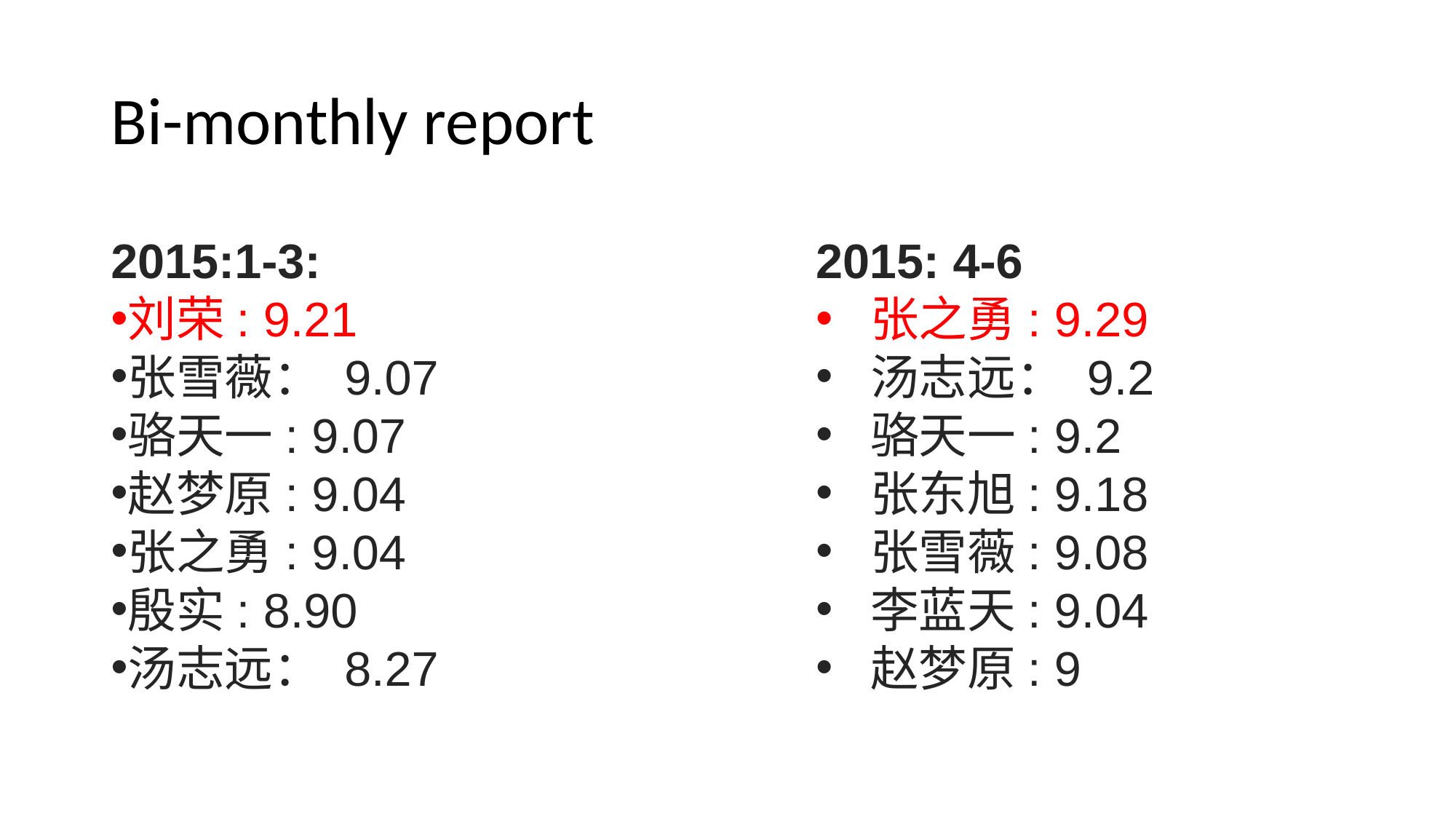

# Bi-monthly report
2015: 4-6
张之勇: 9.29
汤志远： 9.2
骆天一: 9.2
张东旭: 9.18
张雪薇: 9.08
李蓝天: 9.04
赵梦原: 9
2015:1-3:
刘荣: 9.21
张雪薇： 9.07
骆天一: 9.07
赵梦原: 9.04
张之勇: 9.04
殷实: 8.90
汤志远： 8.27